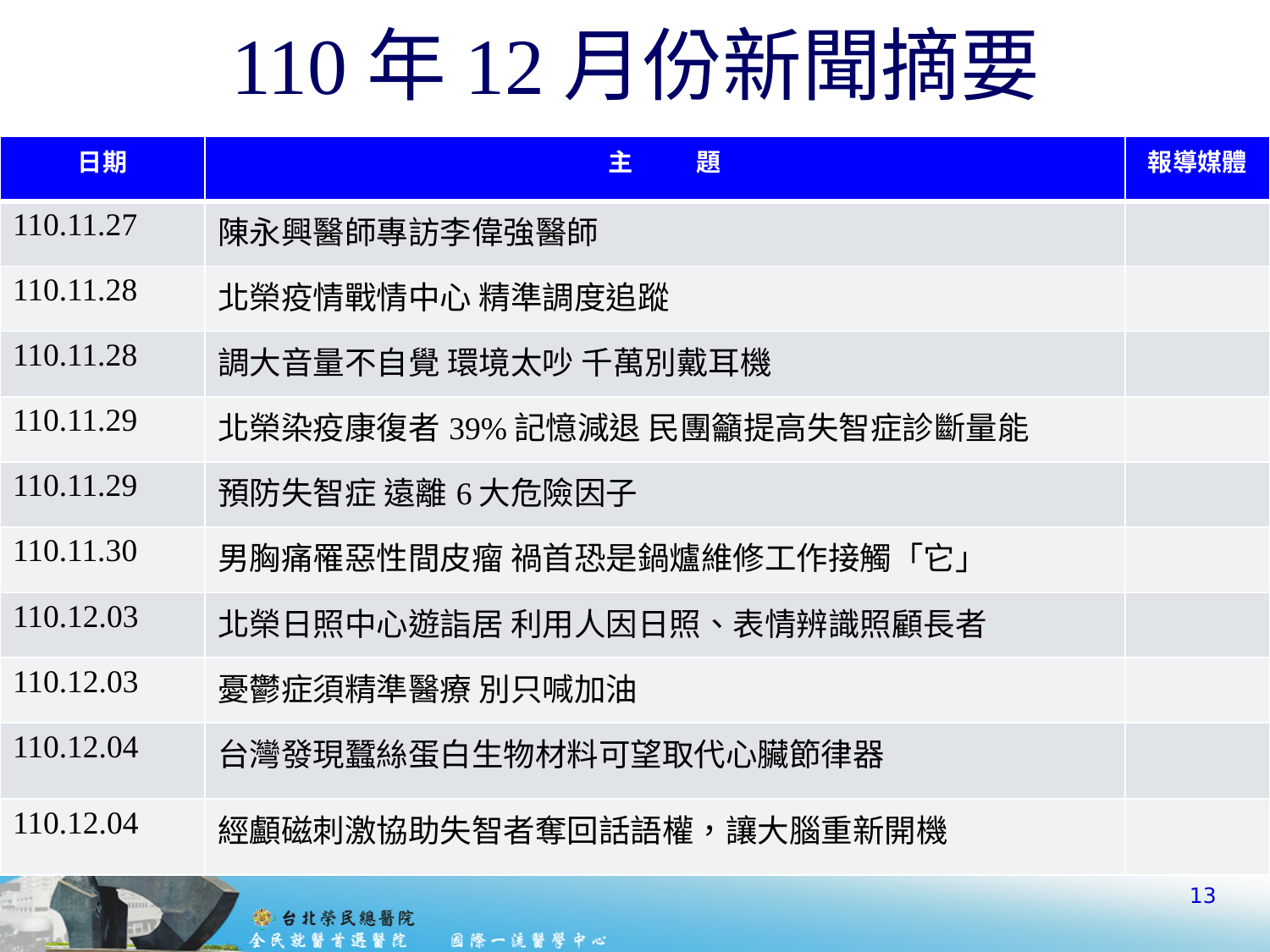

# 110年12月份新聞摘要
| 日期 | 主 題 | 報導媒體 |
| --- | --- | --- |
| 110.11.27 | 陳永興醫師專訪李偉強醫師 |  |
| 110.11.28 | 北榮疫情戰情中心 精準調度追蹤 |  |
| 110.11.28 | 調大音量不自覺 環境太吵 千萬別戴耳機 |  |
| 110.11.29 | 北榮染疫康復者39%記憶減退 民團籲提高失智症診斷量能 |  |
| 110.11.29 | 預防失智症 遠離6大危險因子 |  |
| 110.11.30 | 男胸痛罹惡性間皮瘤 禍首恐是鍋爐維修工作接觸「它」 |  |
| 110.12.03 | 北榮日照中心遊詣居 利用人因日照、表情辨識照顧長者 |  |
| 110.12.03 | 憂鬱症須精準醫療 別只喊加油 |  |
| 110.12.04 | 台灣發現蠶絲蛋白生物材料可望取代心臟節律器 |  |
| 110.12.04 | 經顱磁刺激協助失智者奪回話語權，讓大腦重新開機 |  |
13